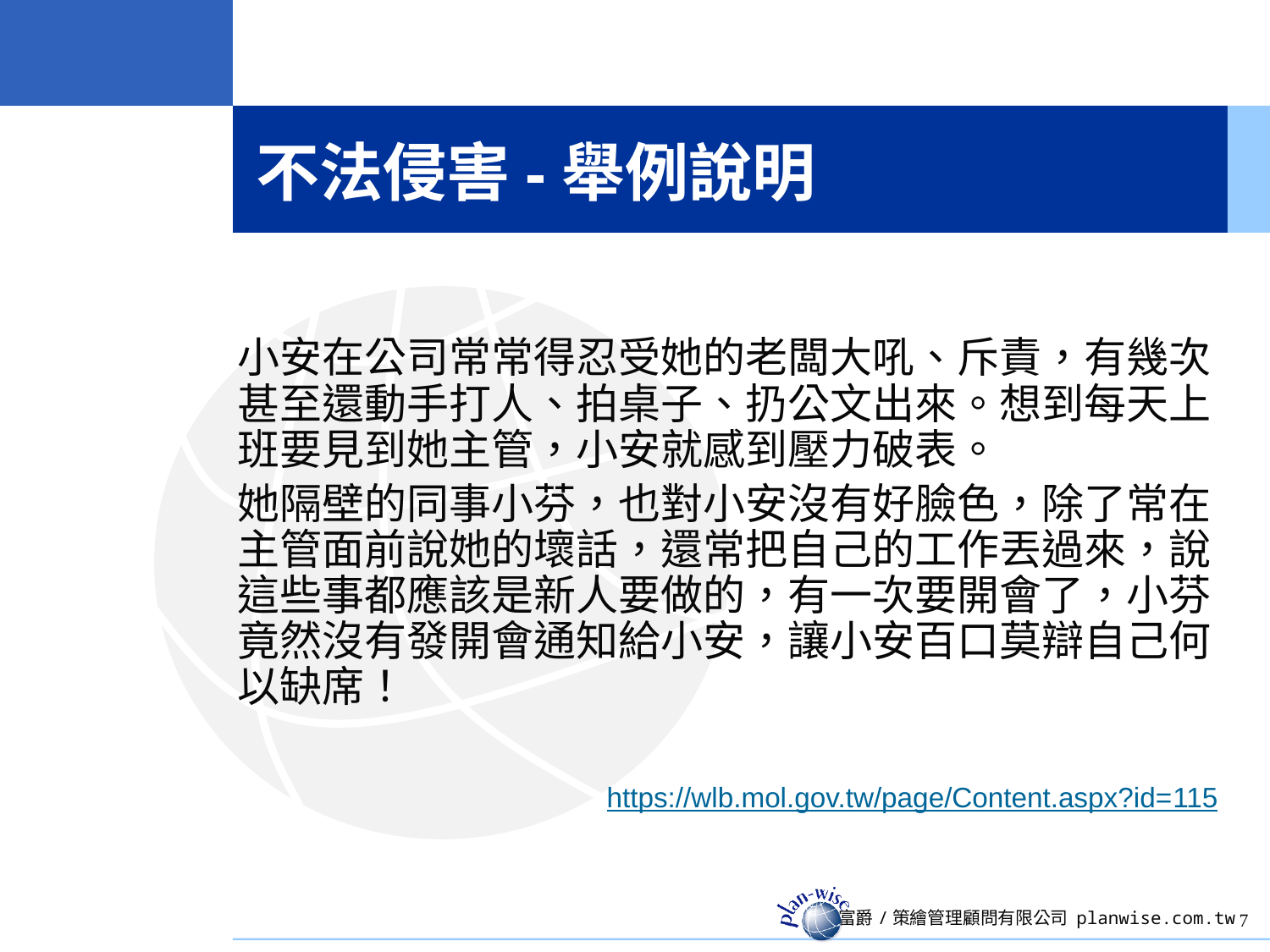

# 不法侵害-舉例說明

小安在公司常常得忍受她的老闆大吼、斥責，有幾次甚至還動手打人、拍桌子、扔公文出來。想到每天上班要見到她主管，小安就感到壓力破表。
她隔壁的同事小芬，也對小安沒有好臉色，除了常在主管面前說她的壞話，還常把自己的工作丟過來，說這些事都應該是新人要做的，有一次要開會了，小芬竟然沒有發開會通知給小安，讓小安百口莫辯自己何以缺席！

https://wlb.mol.gov.tw/page/Content.aspx?id=115

7